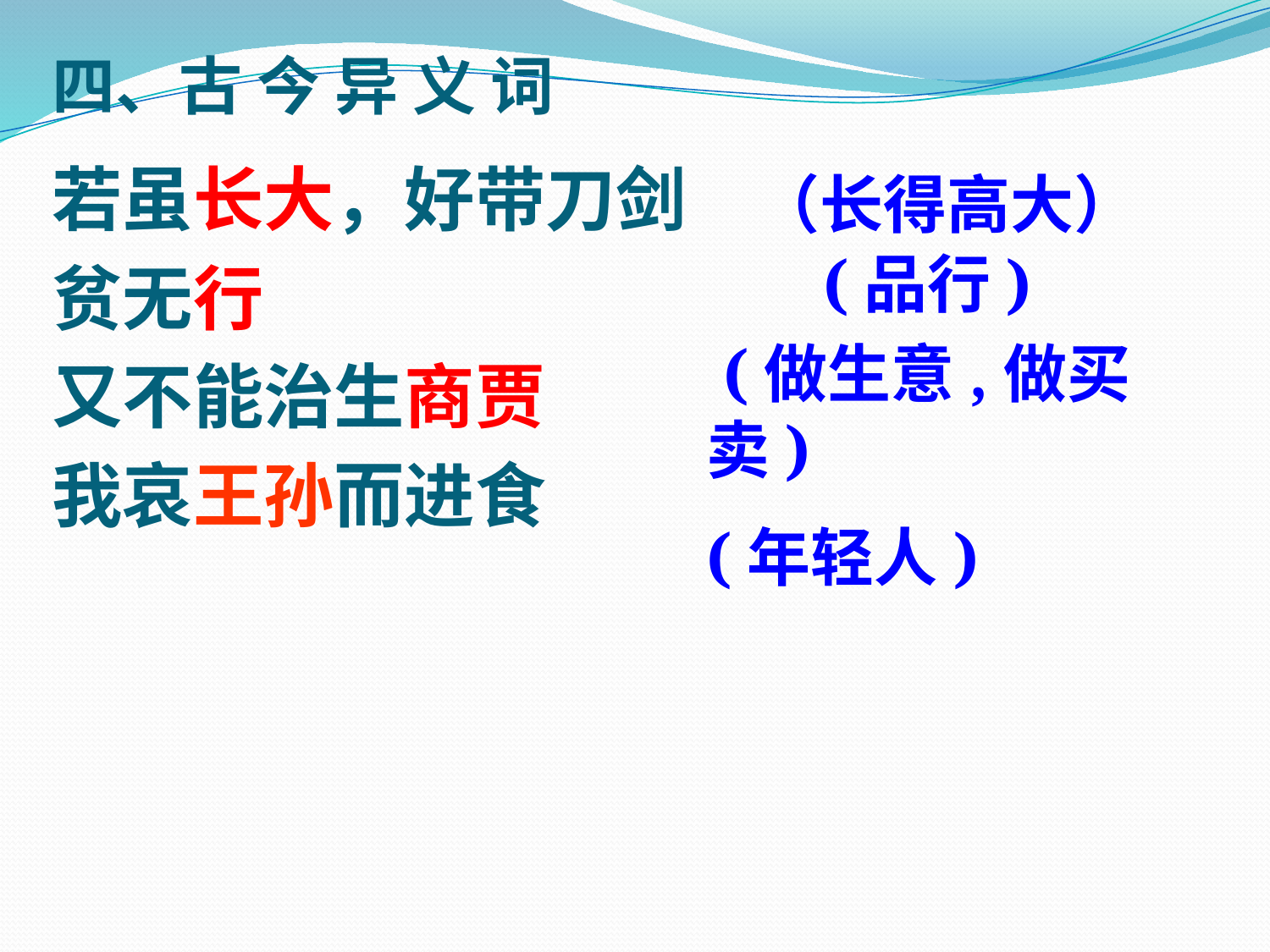

四、古 今 异 义 词
若虽长大，好带刀剑
贫无行
又不能治生商贾
我哀王孙而进食

（长得高大）
    (品行)
 (做生意,做买卖)
(年轻人)